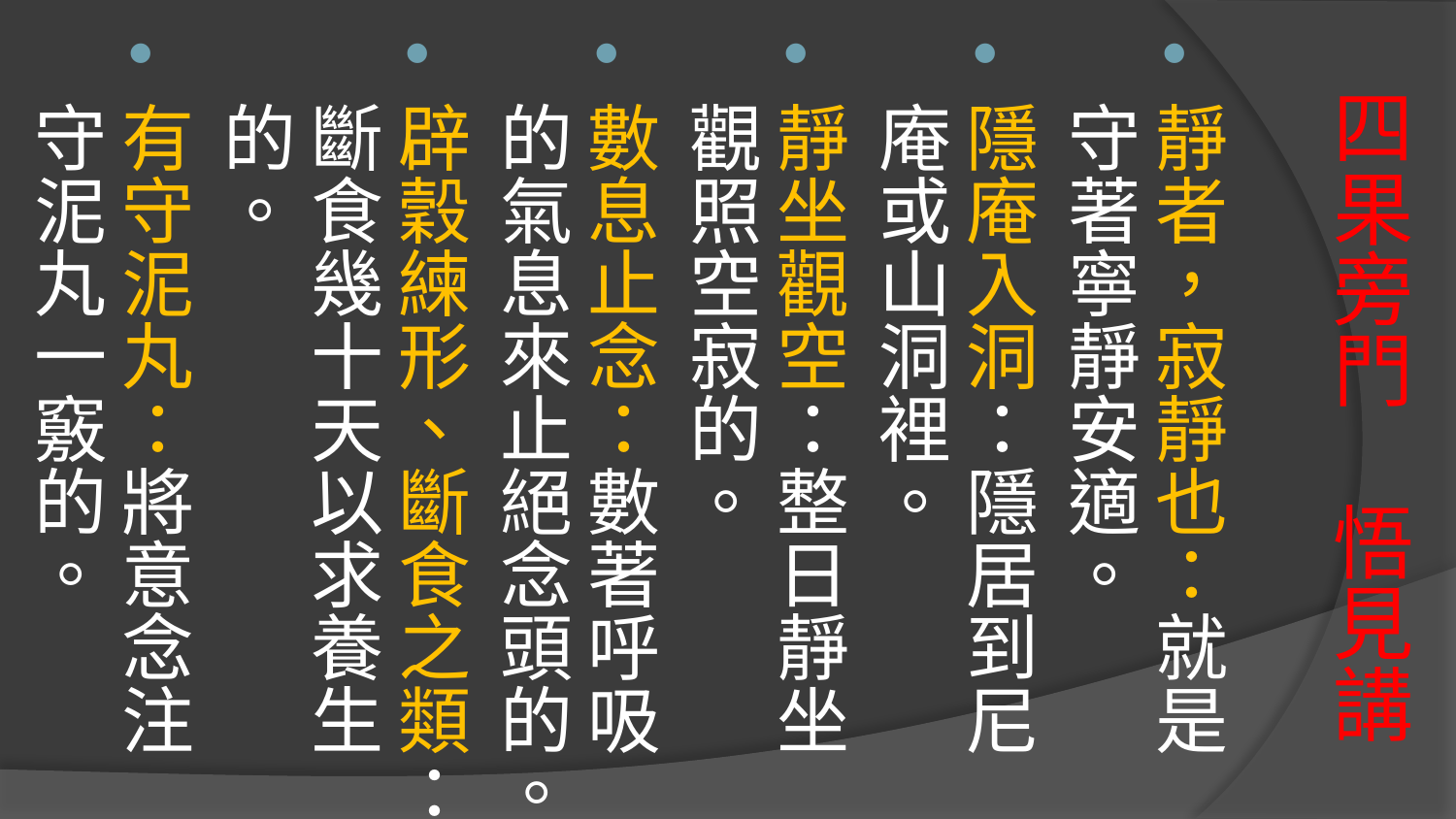

靜者，寂靜也：就是守著寧靜安適。
隱庵入洞：隱居到尼庵或山洞裡。
靜坐觀空：整日靜坐觀照空寂的。
數息止念：數著呼吸的氣息來止絕念頭的。
辟穀練形、斷食之類：斷食幾十天以求養生的。
有守泥丸：將意念注守泥丸一竅的。
# 四果旁門     悟見講